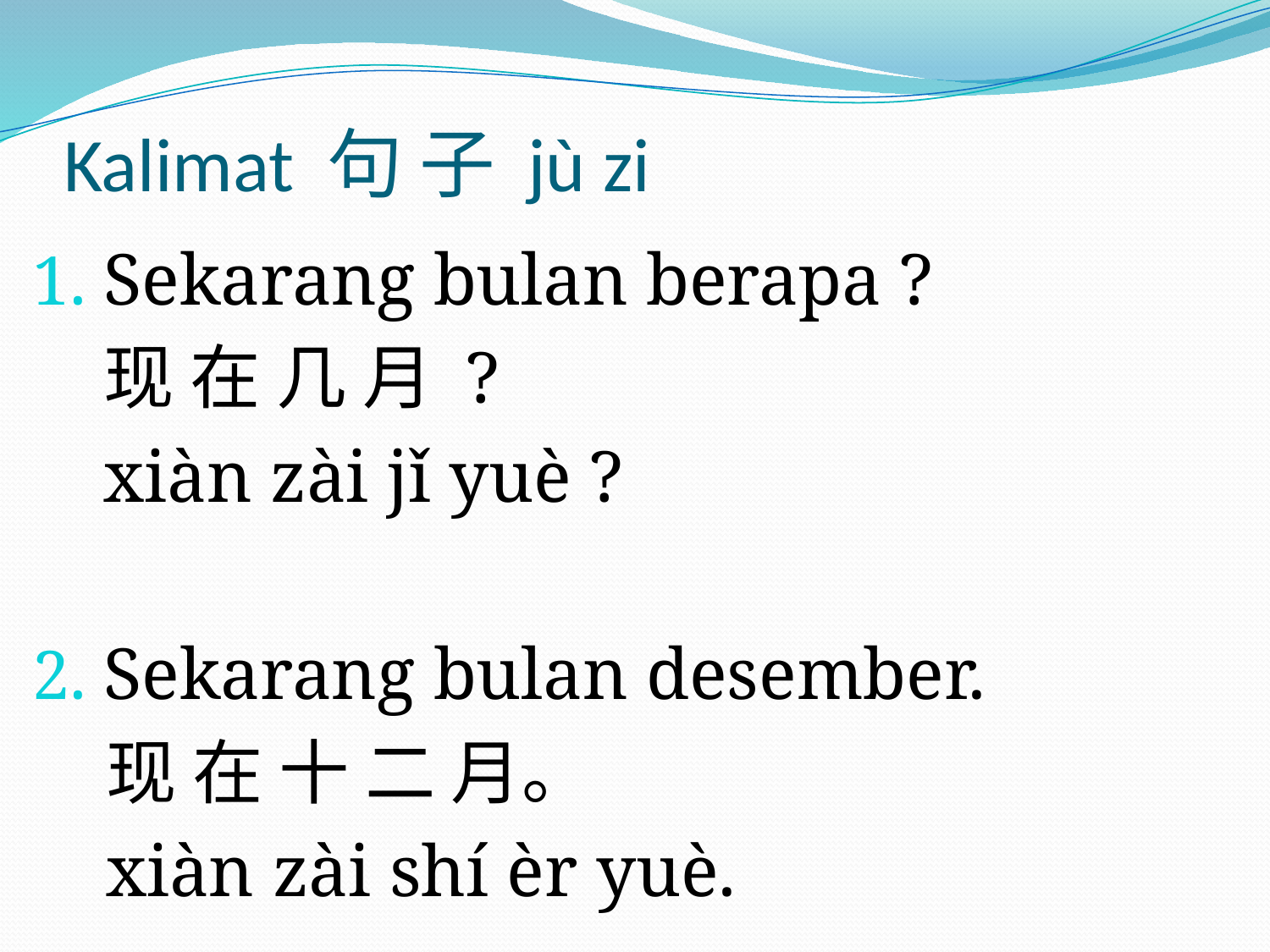

# Kalimat 句 子 jù zi
Sekarang bulan berapa ?
	现 在 几 月 ?
	xiàn zài jǐ yuè ?

Sekarang bulan desember.
现 在 十 二 月。
xiàn zài shí èr yuè.